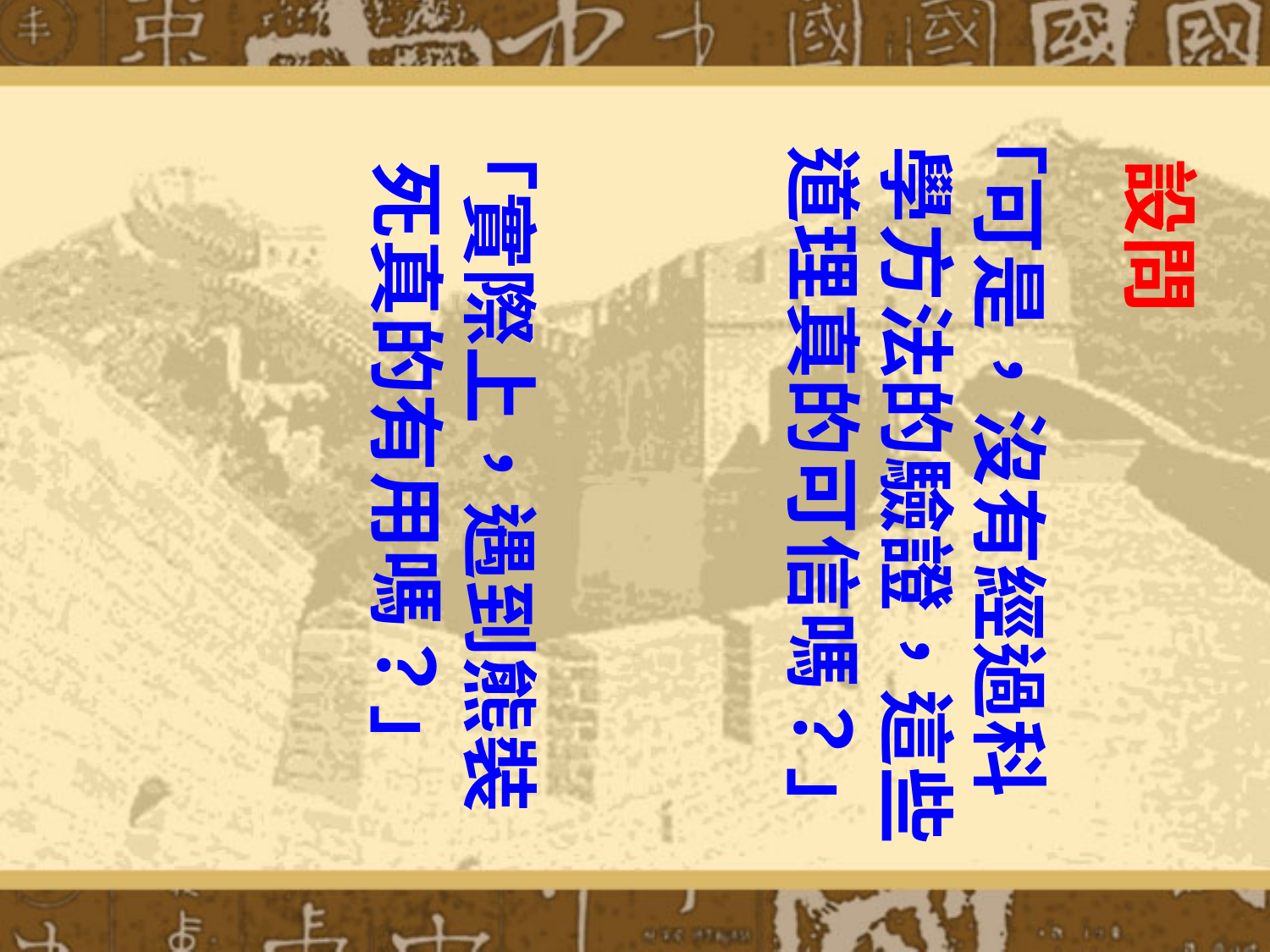

「可是，沒有經過科學方法的驗證，這些道理真的可信嗎？」
「實際上，遇到熊裝死真的有用嗎？」
設問